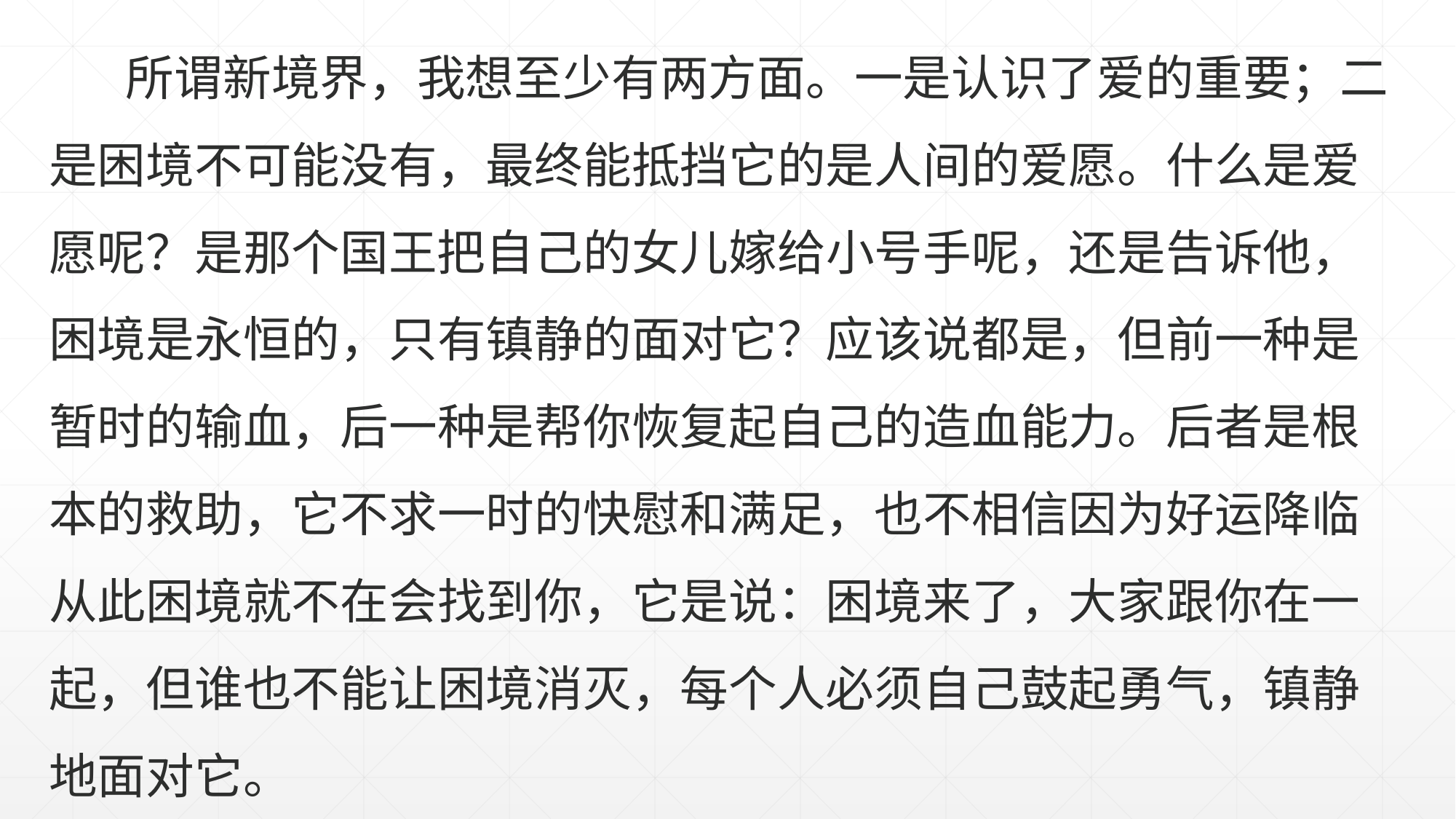

所谓新境界，我想至少有两方面。一是认识了爱的重要；二是困境不可能没有，最终能抵挡它的是人间的爱愿。什么是爱愿呢？是那个国王把自己的女儿嫁给小号手呢，还是告诉他，困境是永恒的，只有镇静的面对它？应该说都是，但前一种是暂时的输血，后一种是帮你恢复起自己的造血能力。后者是根本的救助，它不求一时的快慰和满足，也不相信因为好运降临从此困境就不在会找到你，它是说：困境来了，大家跟你在一起，但谁也不能让困境消灭，每个人必须自己鼓起勇气，镇静地面对它。